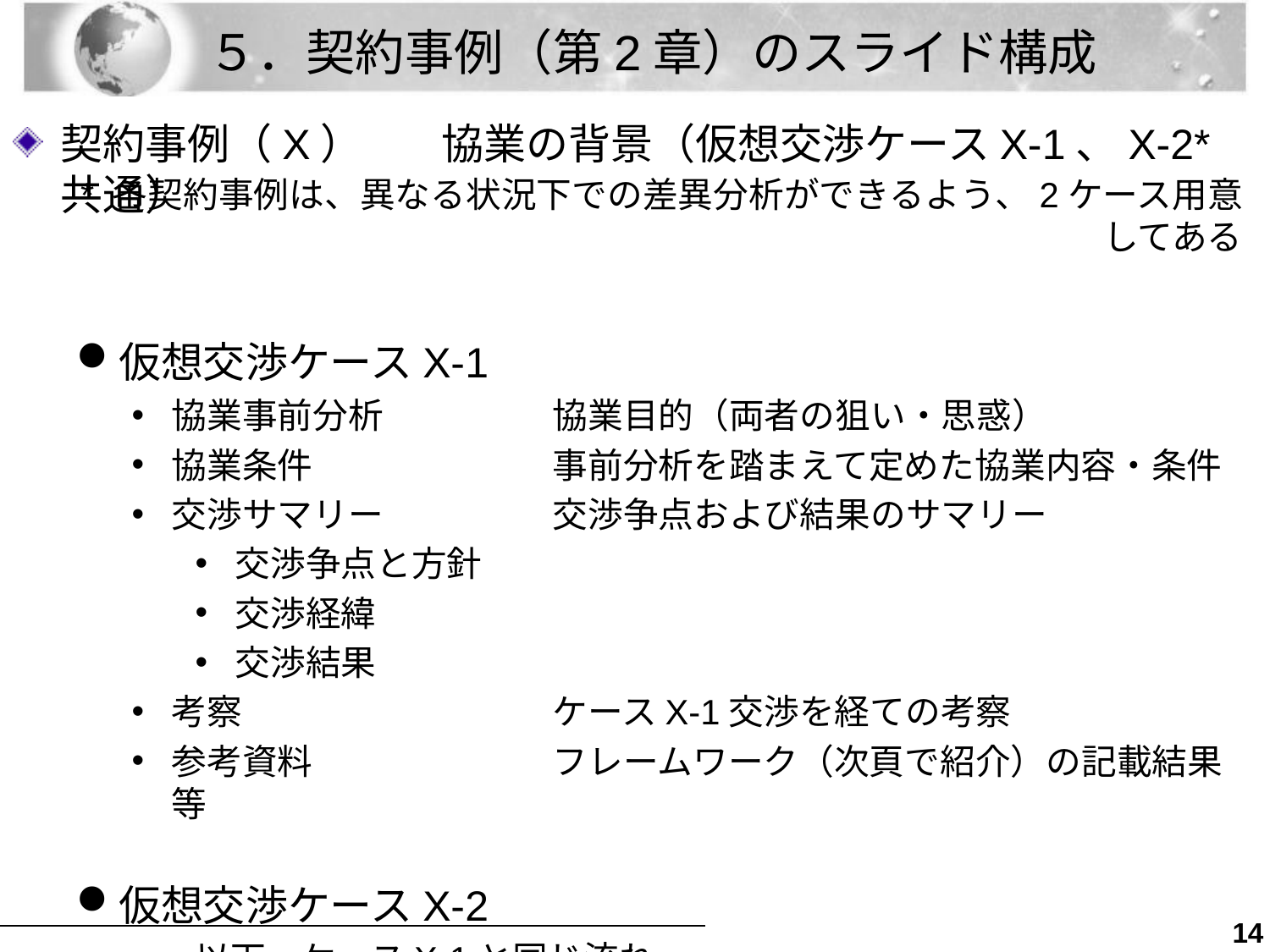

# ５．契約事例（第2章）のスライド構成
契約事例（X）	協業の背景（仮想交渉ケースX-1、X-2*共通）

仮想交渉ケースX-1
協業事前分析		協業目的（両者の狙い・思惑）
協業条件		事前分析を踏まえて定めた協業内容・条件
交渉サマリー		交渉争点および結果のサマリー
交渉争点と方針
交渉経緯
交渉結果
考察			ケースX-1交渉を経ての考察
参考資料		フレームワーク（次頁で紹介）の記載結果等

仮想交渉ケースX-2
以下、ケースX-1と同じ流れ
* 各契約事例は、異なる状況下での差異分析ができるよう、2ケース用意してある
14